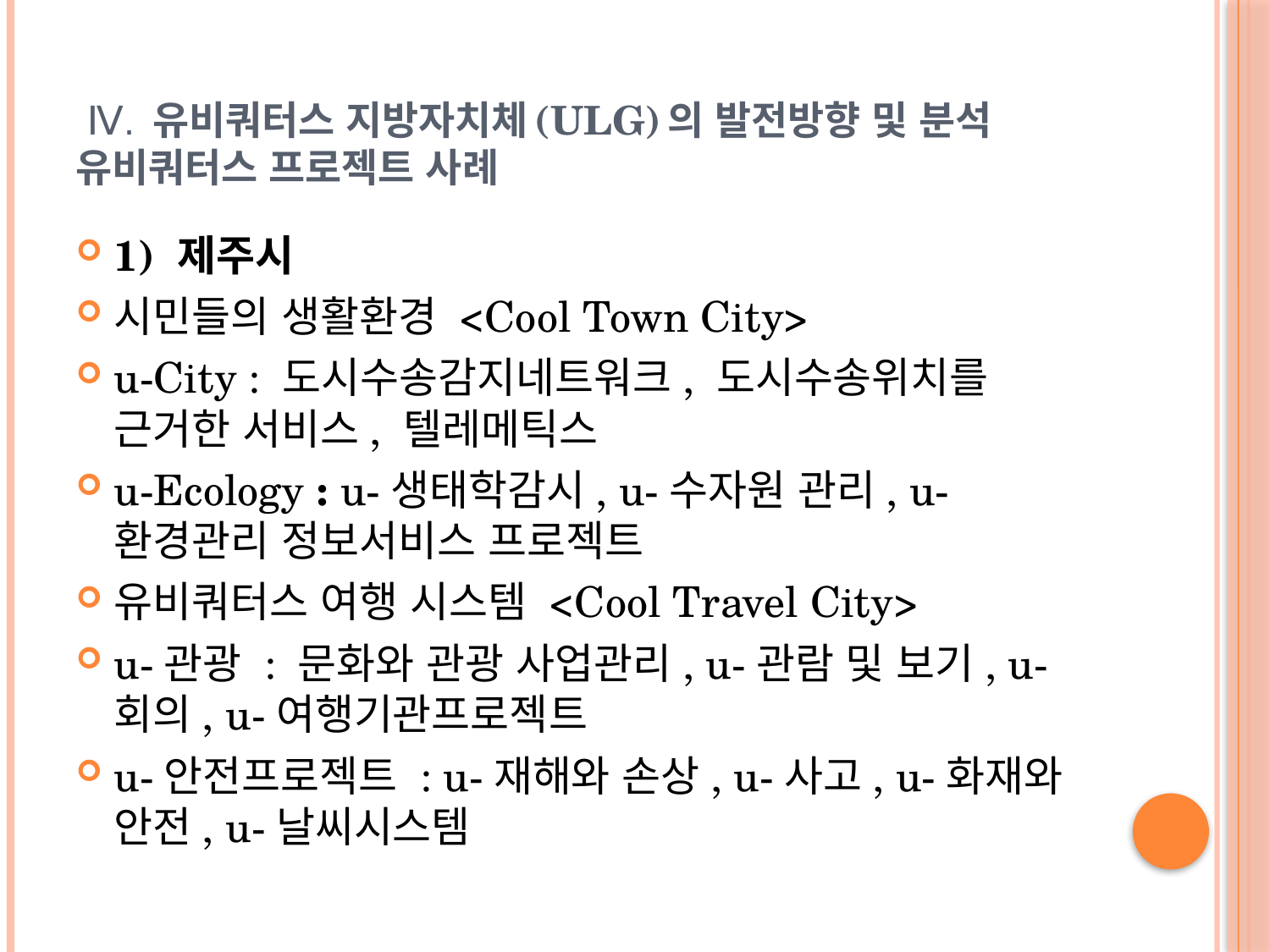

# Ⅳ. 유비쿼터스 지방자치체(ULG)의 발전방향 및 분석 유비쿼터스 프로젝트 사례
1) 제주시
시민들의 생활환경 <Cool Town City>
u-City : 도시수송감지네트워크, 도시수송위치를 근거한 서비스, 텔레메틱스
u-Ecology : u-생태학감시, u-수자원 관리, u-환경관리 정보서비스 프로젝트
유비쿼터스 여행 시스템 <Cool Travel City>
u-관광 : 문화와 관광 사업관리, u-관람 및 보기, u-회의, u-여행기관프로젝트
u-안전프로젝트 : u-재해와 손상, u-사고, u-화재와 안전, u-날씨시스템